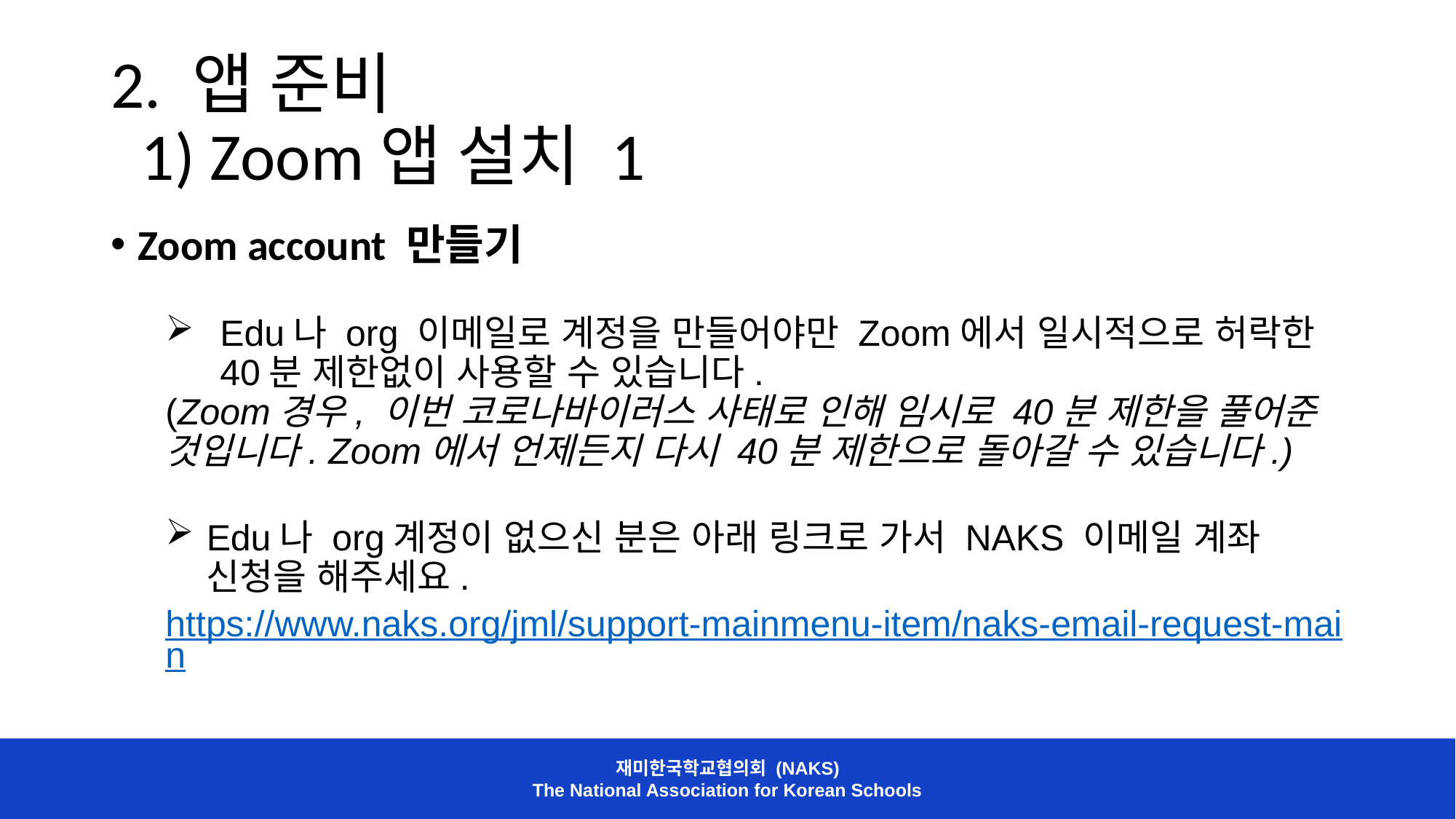

# 2. 앱 준비
  1) Zoom앱 설치 1
Zoom account 만들기

Edu나 org 이메일로 계정을 만들어야만 Zoom에서 일시적으로 허락한 40분 제한없이 사용할 수 있습니다.
(Zoom경우, 이번 코로나바이러스 사태로 인해 임시로 40분 제한을 풀어준 것입니다. Zoom에서 언제든지 다시 40분 제한으로 돌아갈 수 있습니다.)

Edu나 org계정이 없으신 분은 아래 링크로 가서 NAKS 이메일 계좌 신청을 해주세요.
https://www.naks.org/jml/support-mainmenu-item/naks-email-request-main

재미한국학교협의회 (NAKS)
The National Association for Korean Schools